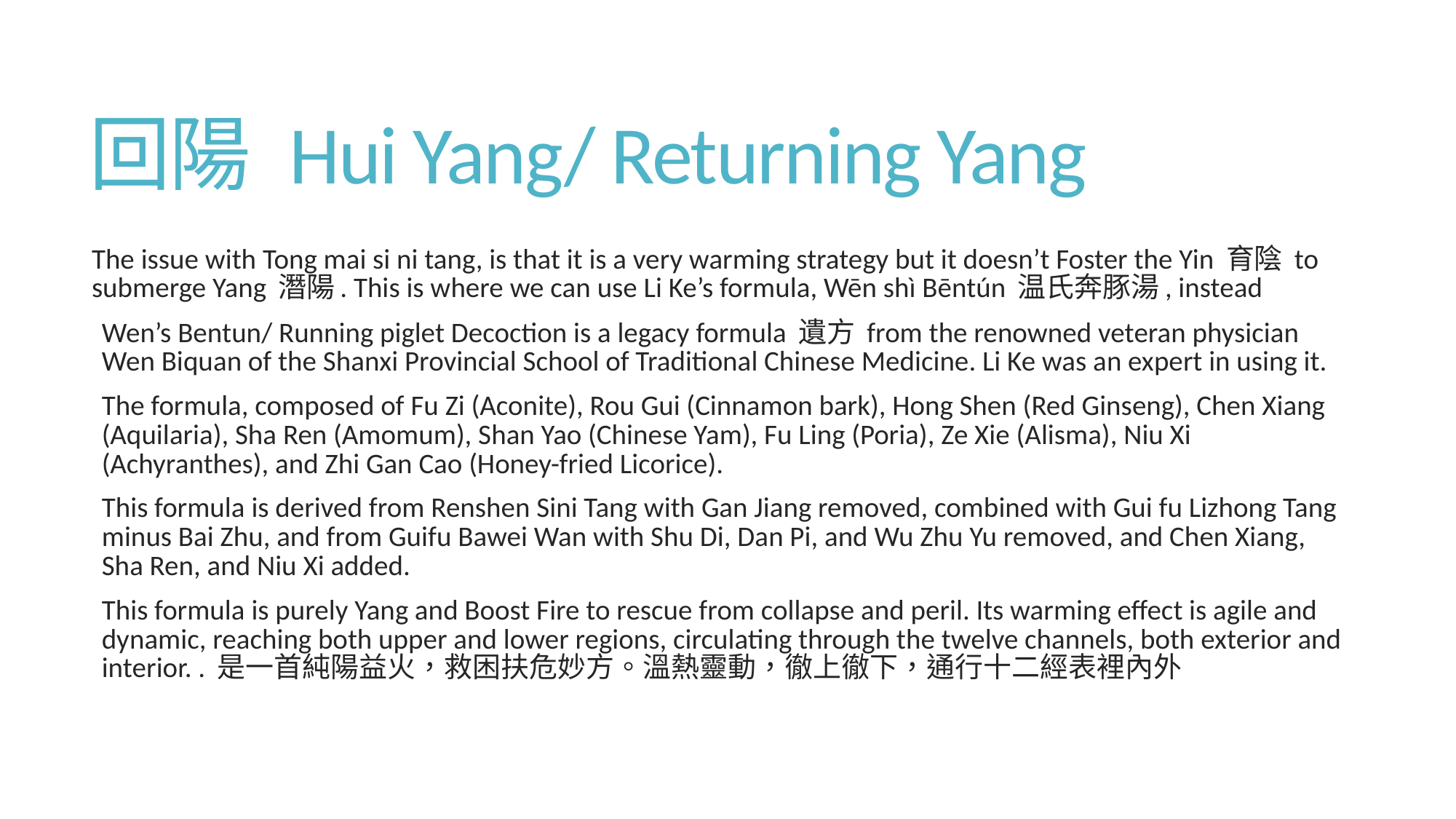

# 回陽 Hui Yang/ Returning Yang
The issue with Tong mai si ni tang, is that it is a very warming strategy but it doesn’t Foster the Yin 育陰 to submerge Yang 潛陽. This is where we can use Li Ke’s formula, Wēn shì Bēntún 温氏奔豚湯, instead
Wen’s Bentun/ Running piglet Decoction is a legacy formula 遺方 from the renowned veteran physician Wen Biquan of the Shanxi Provincial School of Traditional Chinese Medicine. Li Ke was an expert in using it.
The formula, composed of Fu Zi (Aconite), Rou Gui (Cinnamon bark), Hong Shen (Red Ginseng), Chen Xiang (Aquilaria), Sha Ren (Amomum), Shan Yao (Chinese Yam), Fu Ling (Poria), Ze Xie (Alisma), Niu Xi (Achyranthes), and Zhi Gan Cao (Honey-fried Licorice).
This formula is derived from Renshen Sini Tang with Gan Jiang removed, combined with Gui fu Lizhong Tang minus Bai Zhu, and from Guifu Bawei Wan with Shu Di, Dan Pi, and Wu Zhu Yu removed, and Chen Xiang, Sha Ren, and Niu Xi added.
This formula is purely Yang and Boost Fire to rescue from collapse and peril. Its warming effect is agile and dynamic, reaching both upper and lower regions, circulating through the twelve channels, both exterior and interior. . 是一首純陽益火，救困扶危妙方。溫熱靈動，徹上徹下，通行十二經表裡內外